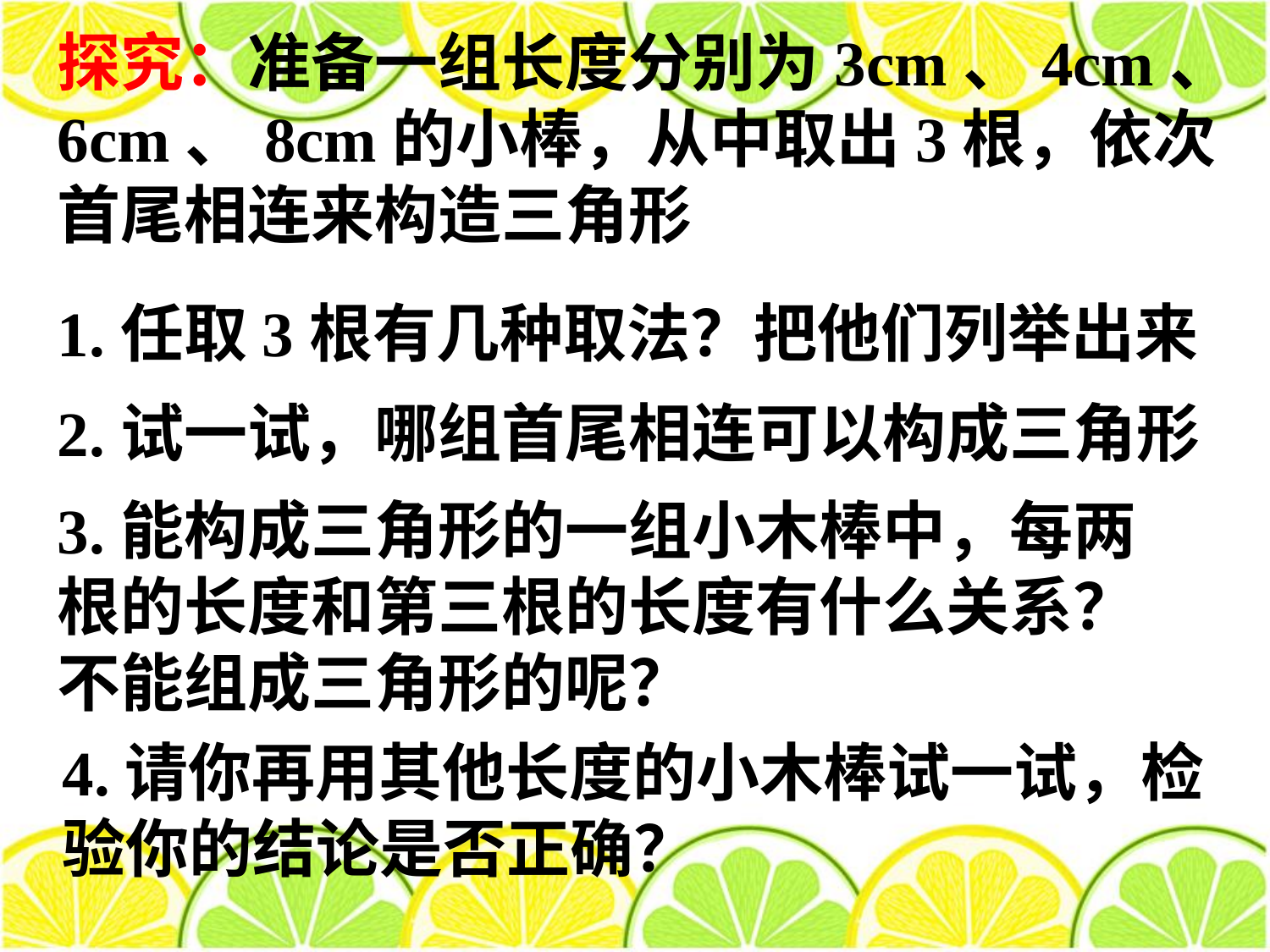

探究：准备一组长度分别为3cm、4cm、6cm、8cm的小棒，从中取出3根，依次首尾相连来构造三角形
1.任取3根有几种取法？把他们列举出来
2.试一试，哪组首尾相连可以构成三角形
3.能构成三角形的一组小木棒中，每两根的长度和第三根的长度有什么关系？不能组成三角形的呢？
4.请你再用其他长度的小木棒试一试，检验你的结论是否正确？